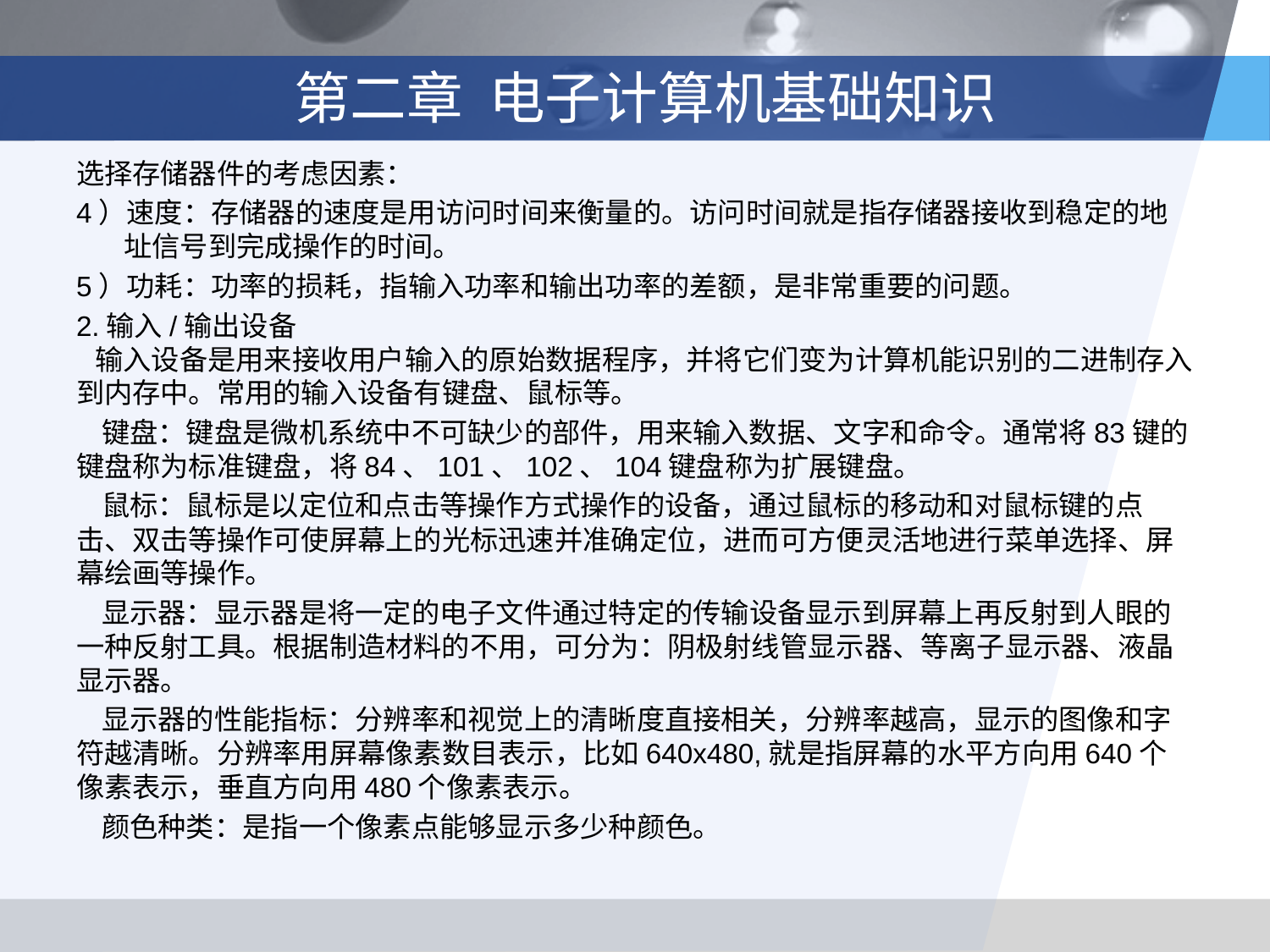

# 第二章  电子计算机基础知识
选择存储器件的考虑因素：
4）速度：存储器的速度是用访问时间来衡量的。访问时间就是指存储器接收到稳定的地址信号到完成操作的时间。
5）功耗：功率的损耗，指输入功率和输出功率的差额，是非常重要的问题。
2.输入/输出设备
   输入设备是用来接收用户输入的原始数据程序，并将它们变为计算机能识别的二进制存入到内存中。常用的输入设备有键盘、鼠标等。
   键盘：键盘是微机系统中不可缺少的部件，用来输入数据、文字和命令。通常将83键的键盘称为标准键盘，将84、101、102、104键盘称为扩展键盘。
   鼠标：鼠标是以定位和点击等操作方式操作的设备，通过鼠标的移动和对鼠标键的点击、双击等操作可使屏幕上的光标迅速并准确定位，进而可方便灵活地进行菜单选择、屏幕绘画等操作。
   显示器：显示器是将一定的电子文件通过特定的传输设备显示到屏幕上再反射到人眼的一种反射工具。根据制造材料的不用，可分为：阴极射线管显示器、等离子显示器、液晶显示器。
   显示器的性能指标：分辨率和视觉上的清晰度直接相关，分辨率越高，显示的图像和字符越清晰。分辨率用屏幕像素数目表示，比如640x480,就是指屏幕的水平方向用640个像素表示，垂直方向用480个像素表示。
   颜色种类：是指一个像素点能够显示多少种颜色。